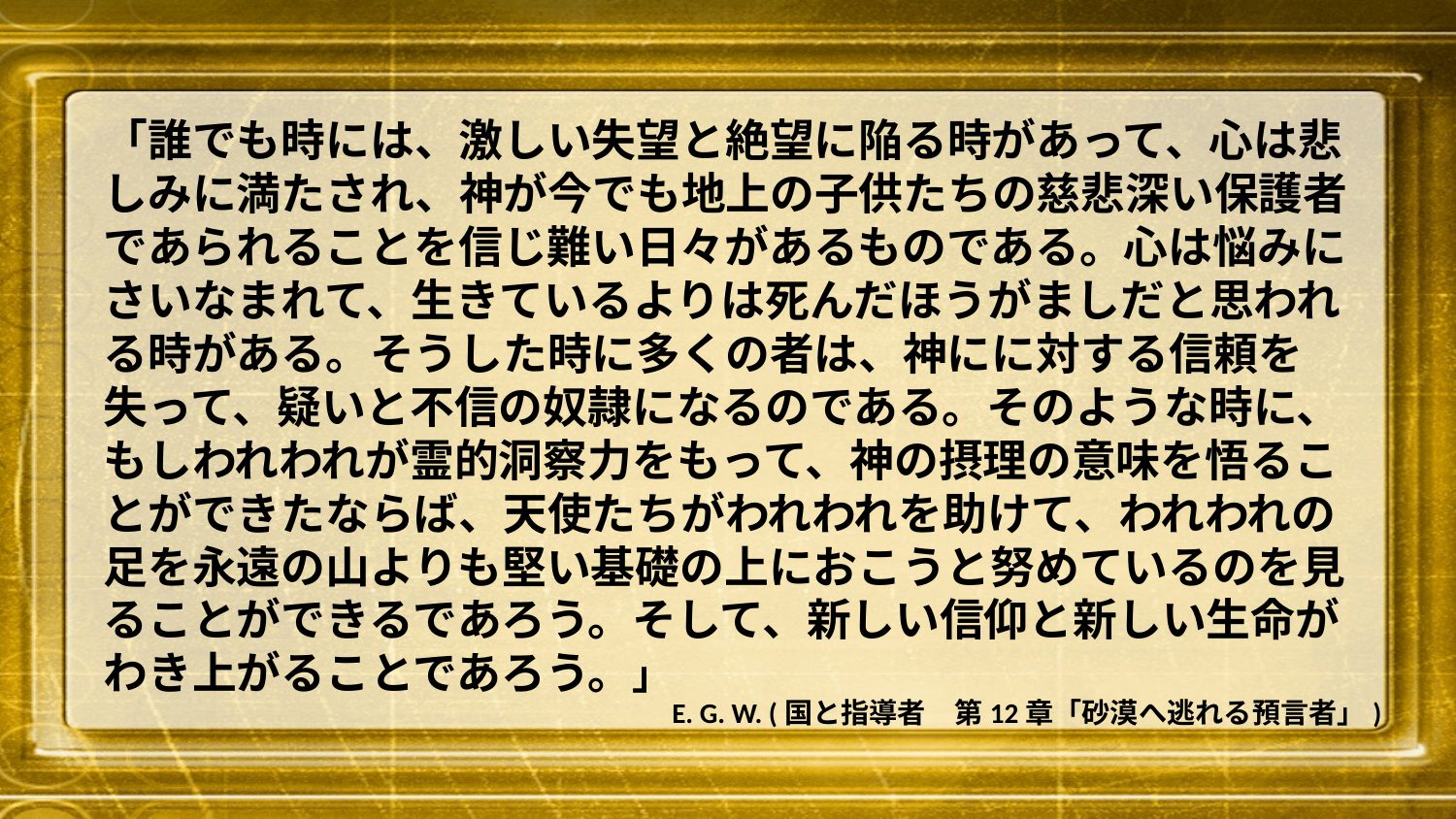

「誰でも時には、激しい失望と絶望に陥る時があって、心は悲しみに満たされ、神が今でも地上の子供たちの慈悲深い保護者であられることを信じ難い日々があるものである。心は悩みにさいなまれて、生きているよりは死んだほうがましだと思われる時がある。そうした時に多くの者は、神にに対する信頼を失って、疑いと不信の奴隷になるのである。そのような時に、もしわれわれが霊的洞察力をもって、神の摂理の意味を悟ることができたならば、天使たちがわれわれを助けて、われわれの足を永遠の山よりも堅い基礎の上におこうと努めているのを見ることができるであろう。そして、新しい信仰と新しい生命がわき上がることであろう。」
E. G. W. (国と指導者　第12章「砂漠へ逃れる預言者」)